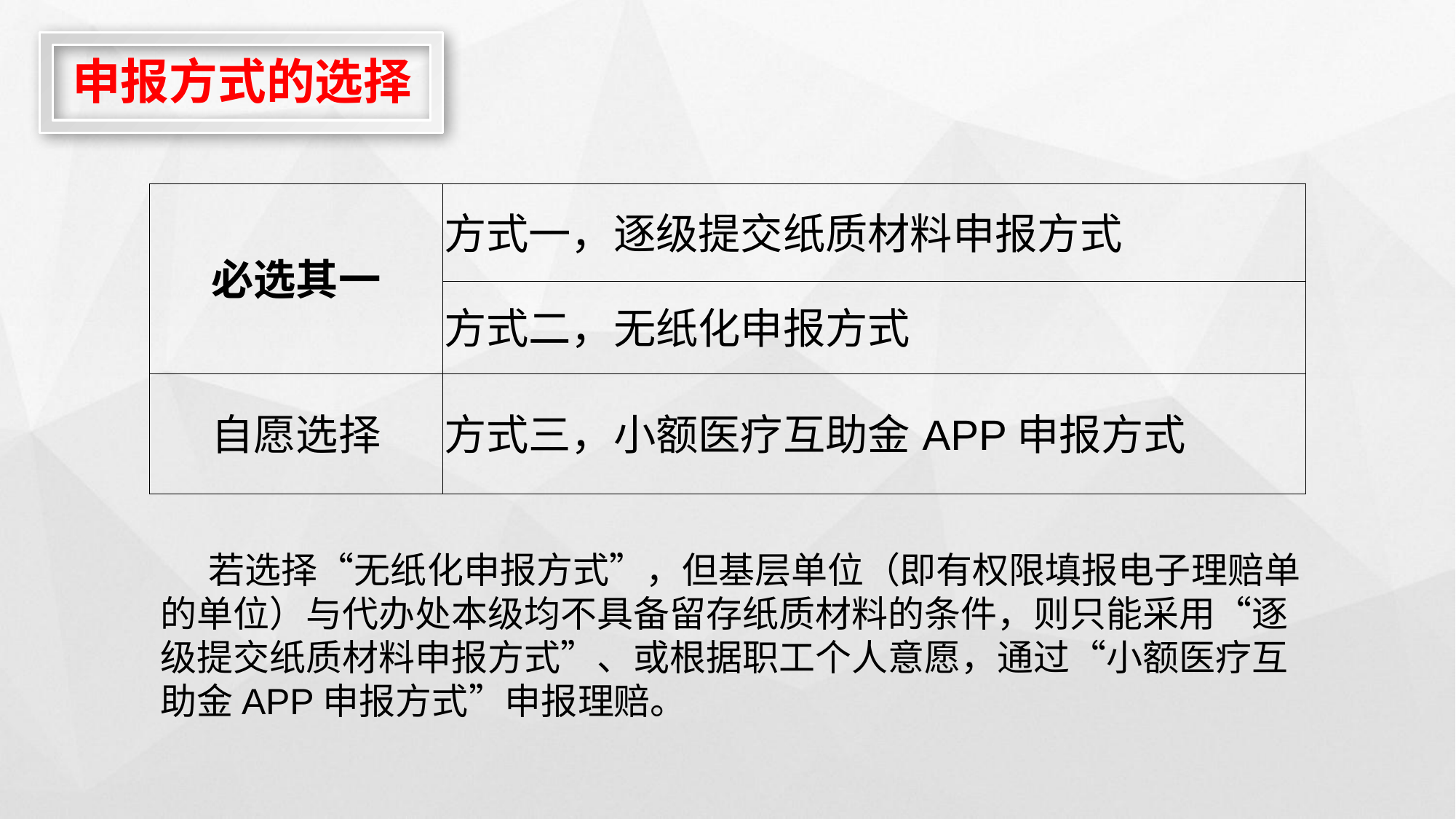

申报方式的选择
| 必选其一 | 方式一，逐级提交纸质材料申报方式 |
| --- | --- |
|  | 方式二，无纸化申报方式 |
| 自愿选择 | 方式三，小额医疗互助金APP申报方式 |
若选择“无纸化申报方式”，但基层单位（即有权限填报电子理赔单的单位）与代办处本级均不具备留存纸质材料的条件，则只能采用“逐级提交纸质材料申报方式”、或根据职工个人意愿，通过“小额医疗互助金APP申报方式”申报理赔。